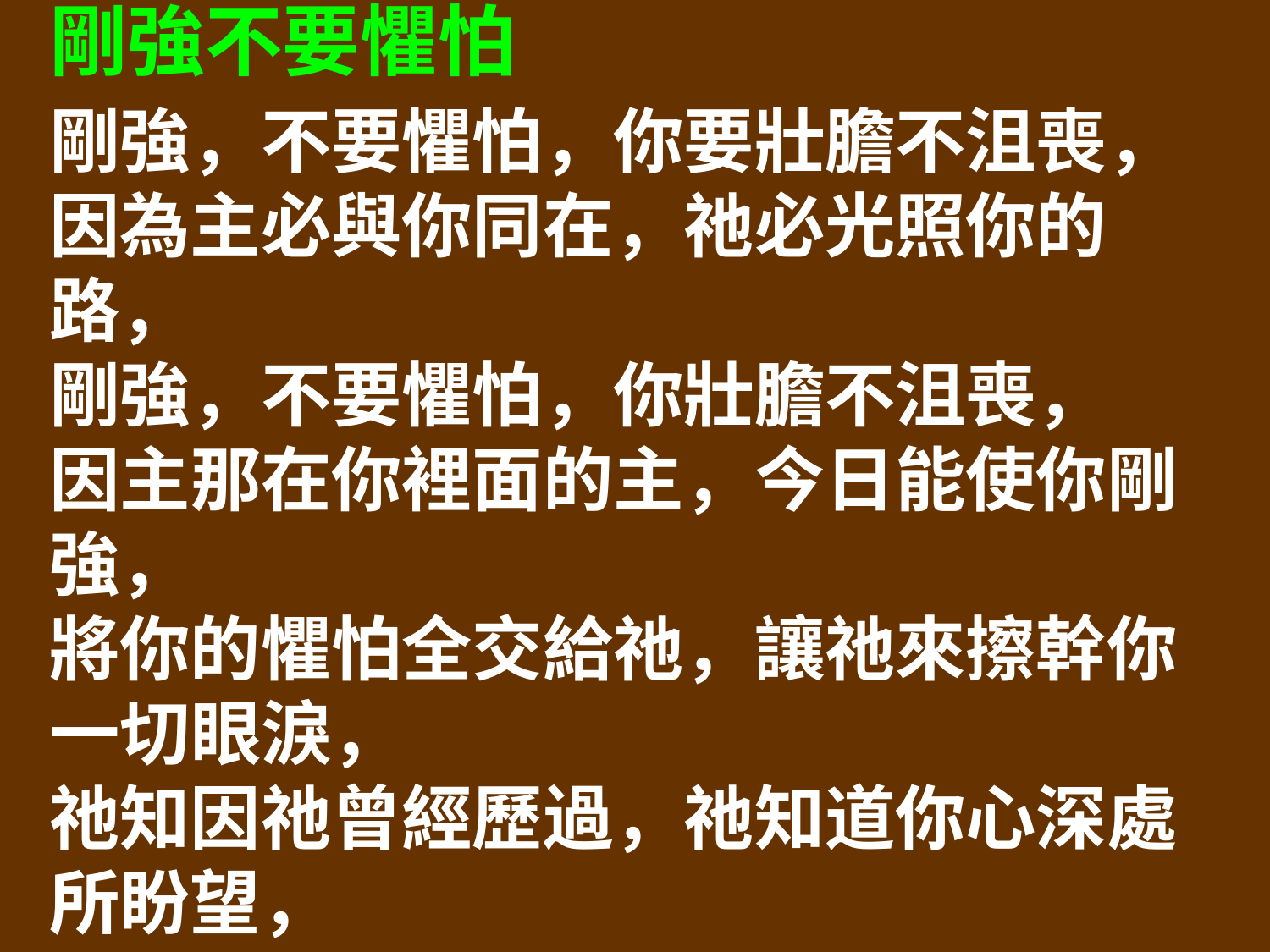

剛強不要懼怕
剛強，不要懼怕，你要壯膽不沮喪，
因為主必與你同在，祂必光照你的路，
剛強，不要懼怕，你壯膽不沮喪，
因主那在你裡面的主，今日能使你剛強，
將你的懼怕全交給祂，讓祂來擦幹你一切眼淚，
祂知因祂曾經歷過，祂知道你心深處所盼望，
你在祂手中必不遭害，你已有權柄能戰勝仇敵，
深知祂必與你同在，祂的愛，祂的能力釋放你。